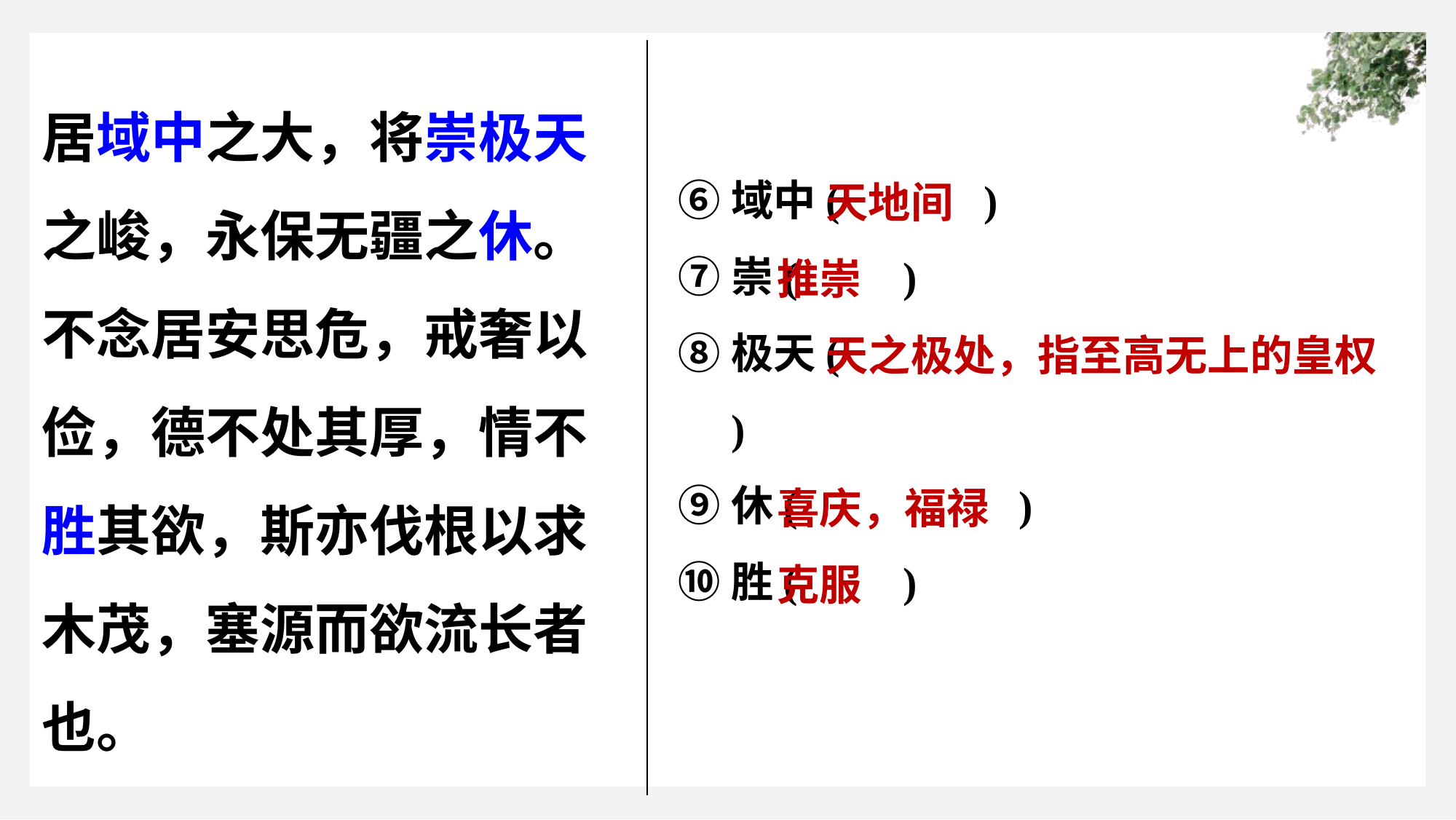

居域中之大，将崇极天之峻，永保无疆之休。不念居安思危，戒奢以俭，德不处其厚，情不胜其欲，斯亦伐根以求木茂，塞源而欲流长者也。
⑥域中(　    　)
⑦崇(　　)
⑧极天(　                                            　)
⑨休(　            　)
⑩胜(　　)
    天地间
推崇
    天之极处，指至高无上的皇权
喜庆，福禄
克服